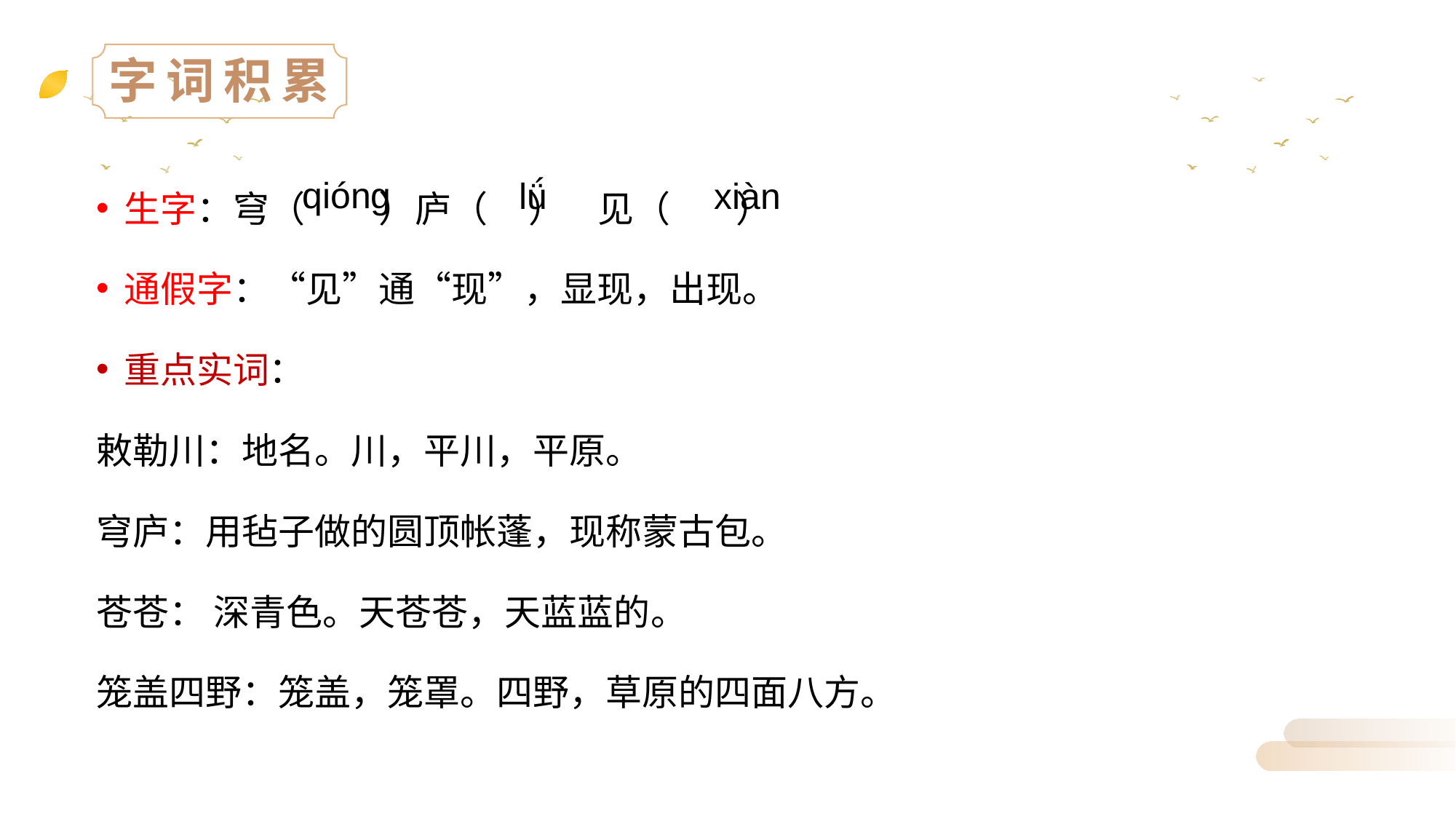

字词积累
生字：穹（         ）庐（     ）    见（        ）
通假字：“见”通“现”，显现，出现。
重点实词：
敕勒川：地名。川，平川，平原。
穹庐：用毡子做的圆顶帐蓬，现称蒙古包。
苍苍： 深青色。天苍苍，天蓝蓝的。
笼盖四野：笼盖，笼罩。四野，草原的四面八方。
qióng
lǘ
xiàn